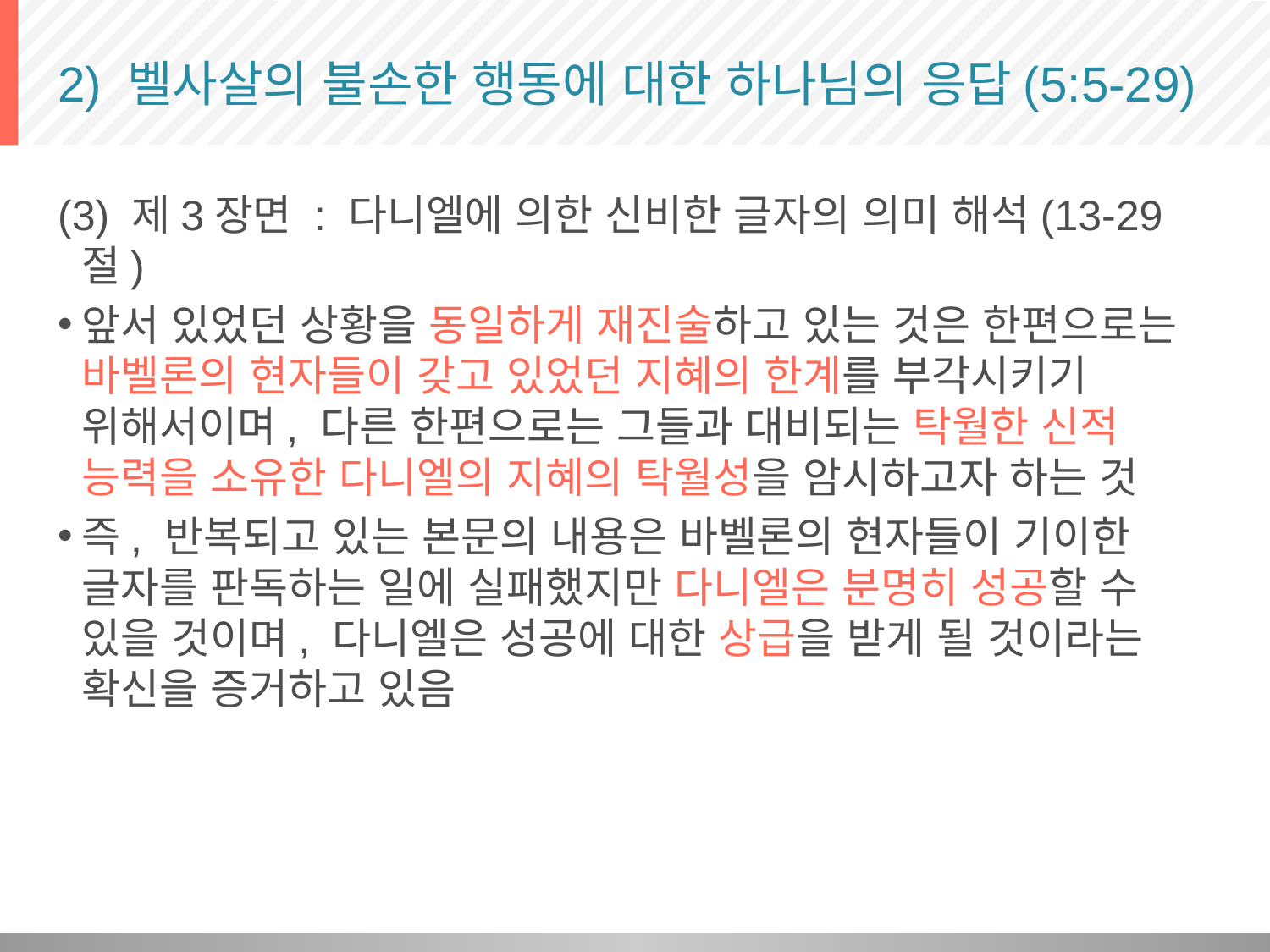

# 2) 벨사살의 불손한 행동에 대한 하나님의 응답(5:5-29)
(3) 제3장면 : 다니엘에 의한 신비한 글자의 의미 해석(13-29절)
앞서 있었던 상황을 동일하게 재진술하고 있는 것은 한편으로는 바벨론의 현자들이 갖고 있었던 지혜의 한계를 부각시키기 위해서이며, 다른 한편으로는 그들과 대비되는 탁월한 신적 능력을 소유한 다니엘의 지혜의 탁월성을 암시하고자 하는 것
즉, 반복되고 있는 본문의 내용은 바벨론의 현자들이 기이한 글자를 판독하는 일에 실패했지만 다니엘은 분명히 성공할 수 있을 것이며, 다니엘은 성공에 대한 상급을 받게 될 것이라는 확신을 증거하고 있음